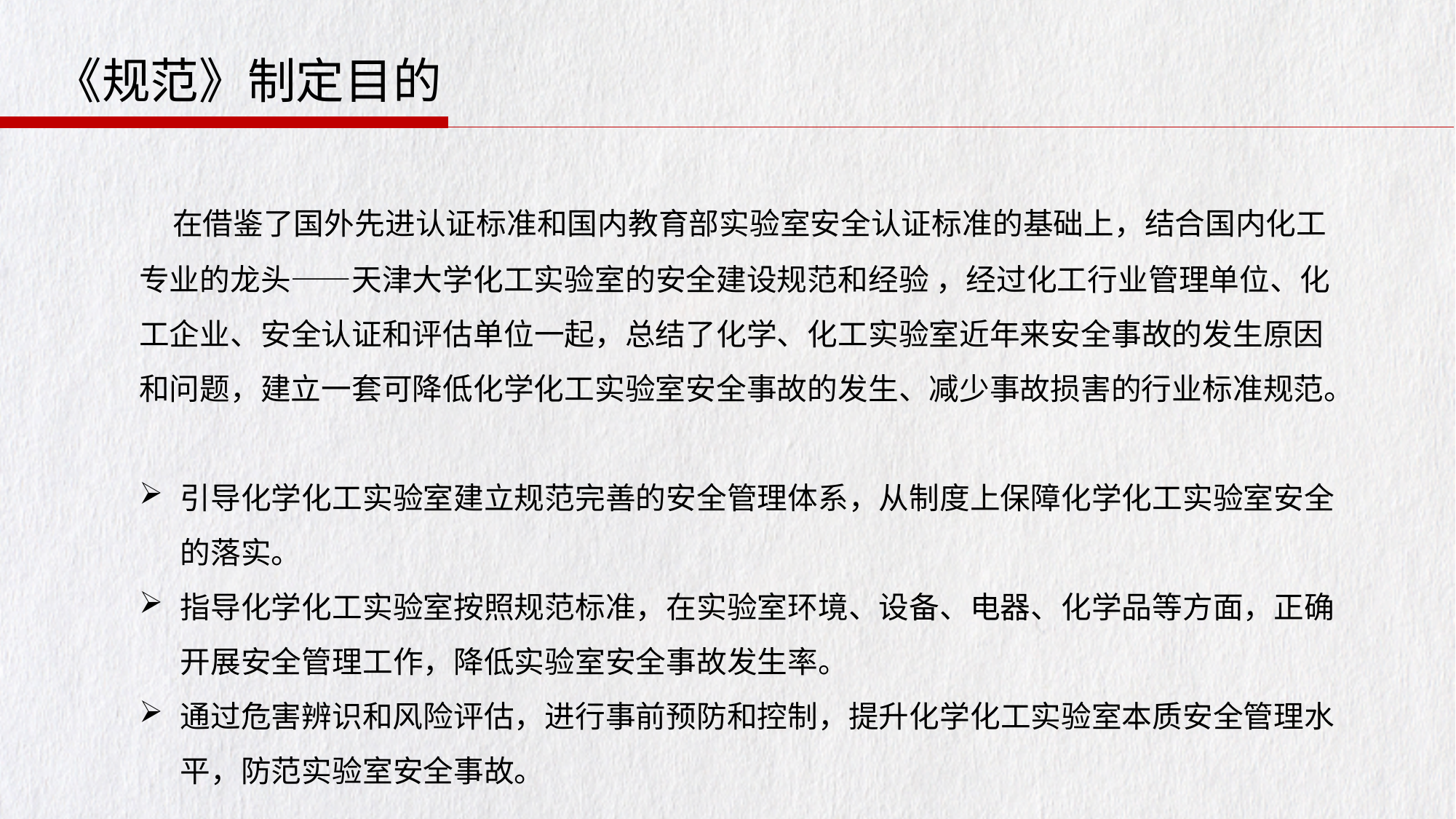

《规范》制定目的
   在借鉴了国外先进认证标准和国内教育部实验室安全认证标准的基础上，结合国内化工专业的龙头——天津大学化工实验室的安全建设规范和经验 ，经过化工行业管理单位、化工企业、安全认证和评估单位一起，总结了化学、化工实验室近年来安全事故的发生原因和问题，建立一套可降低化学化工实验室安全事故的发生、减少事故损害的行业标准规范。
引导化学化工实验室建立规范完善的安全管理体系，从制度上保障化学化工实验室安全的落实。
指导化学化工实验室按照规范标准，在实验室环境、设备、电器、化学品等方面，正确开展安全管理工作，降低实验室安全事故发生率。
通过危害辨识和风险评估，进行事前预防和控制，提升化学化工实验室本质安全管理水平，防范实验室安全事故。